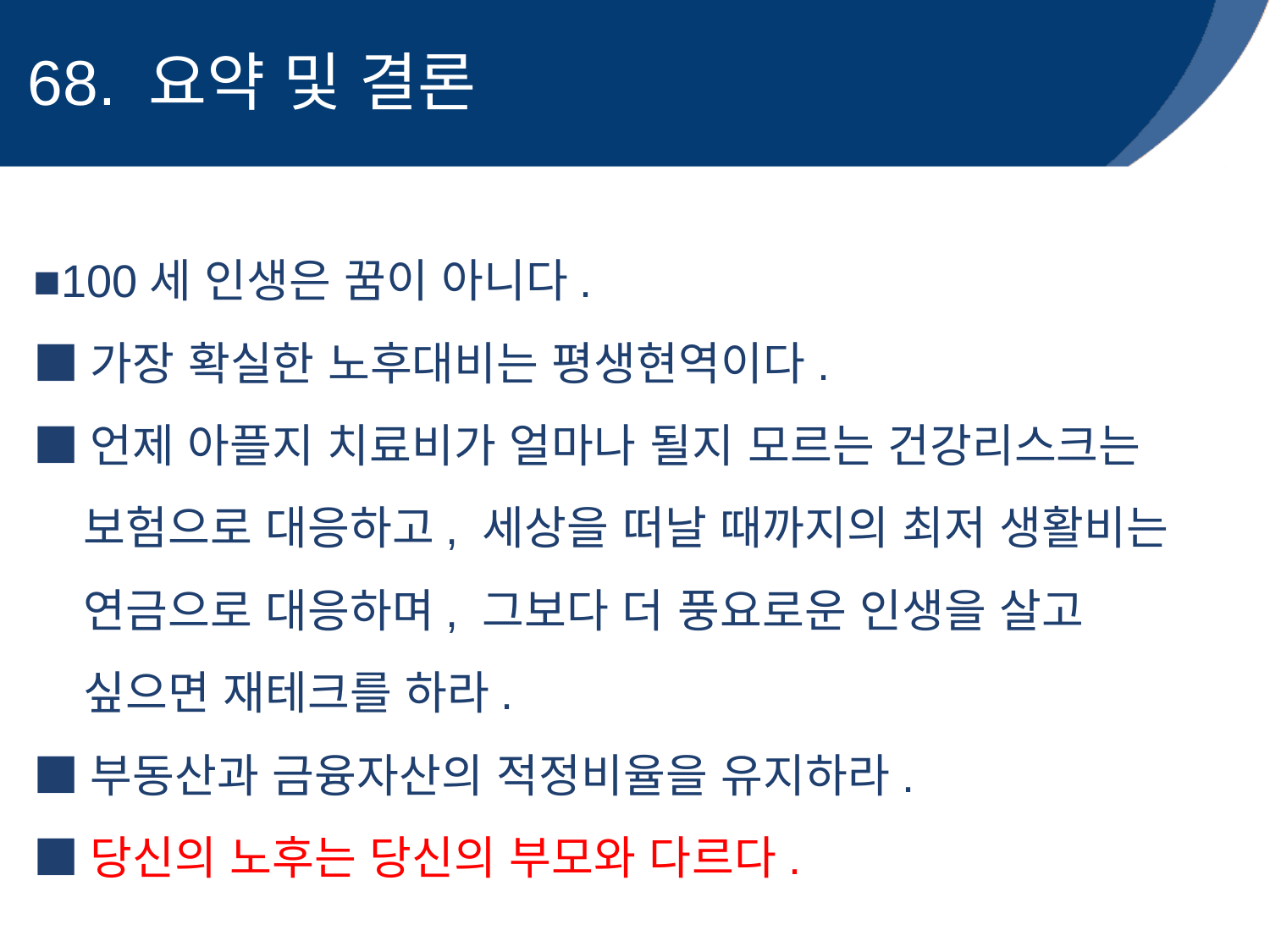

68. 요약 및 결론
■100세 인생은 꿈이 아니다.
■가장 확실한 노후대비는 평생현역이다.
■언제 아플지 치료비가 얼마나 될지 모르는 건강리스크는
   보험으로 대응하고, 세상을 떠날 때까지의 최저 생활비는
   연금으로 대응하며, 그보다 더 풍요로운 인생을 살고
   싶으면 재테크를 하라.
■부동산과 금융자산의 적정비율을 유지하라.
■당신의 노후는 당신의 부모와 다르다.